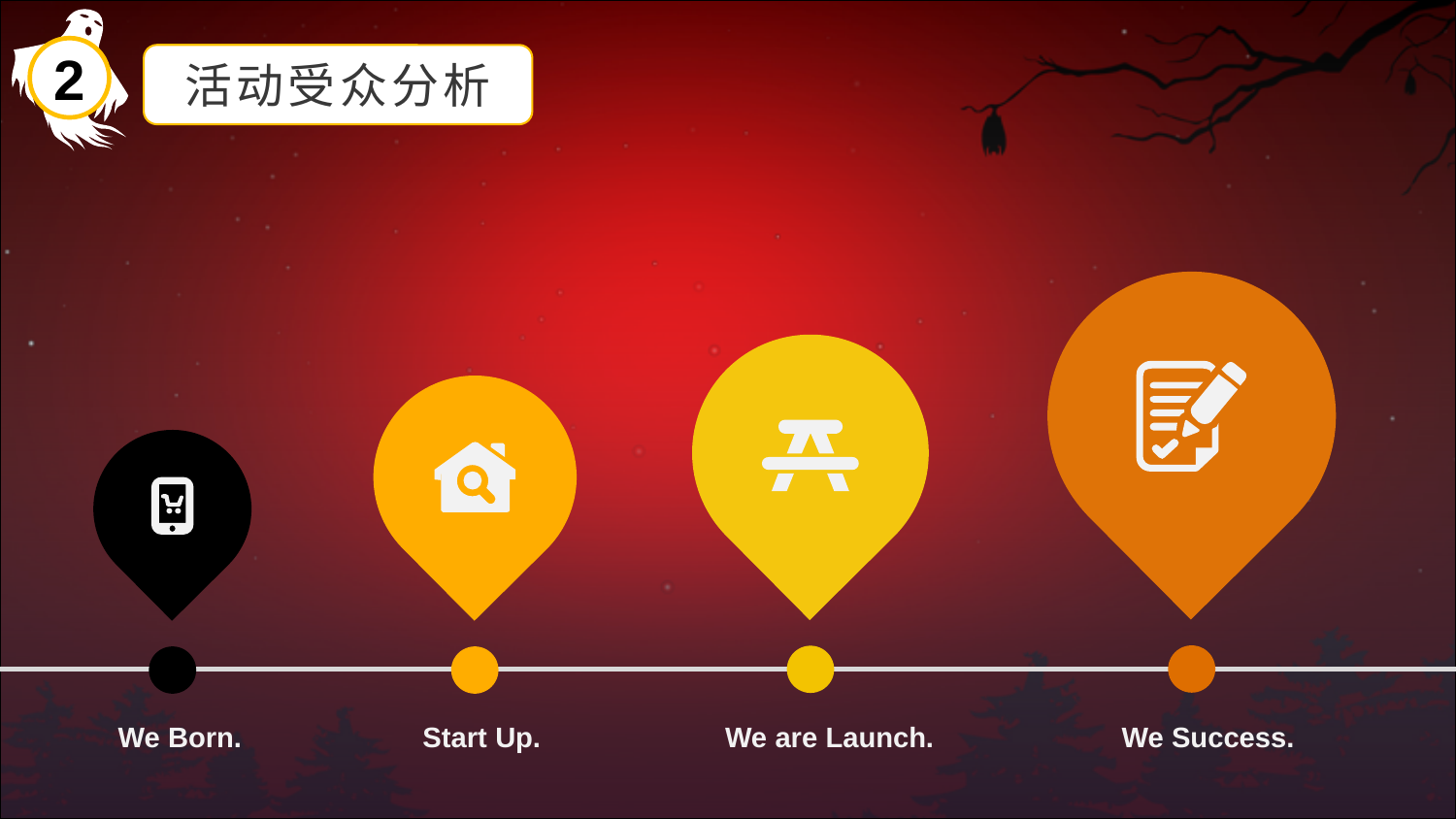

2
活动受众分析

We Born.
Start Up.
We are Launch.
We Success.